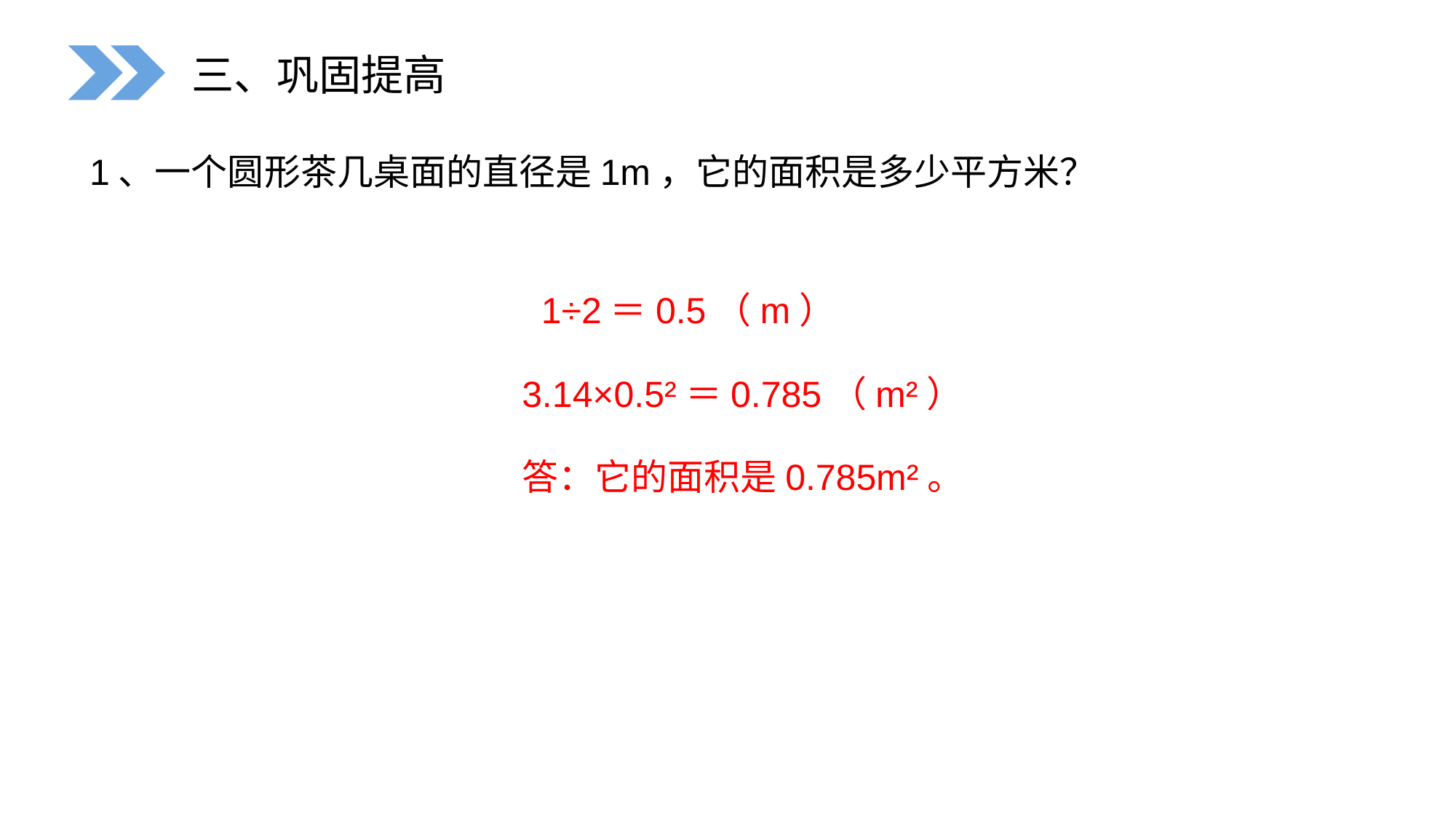

三、巩固提高
1、一个圆形茶几桌面的直径是1m，它的面积是多少平方米？
1÷2＝0.5（m）
3.14×0.5²＝0.785（m²）
答：它的面积是0.785m²。